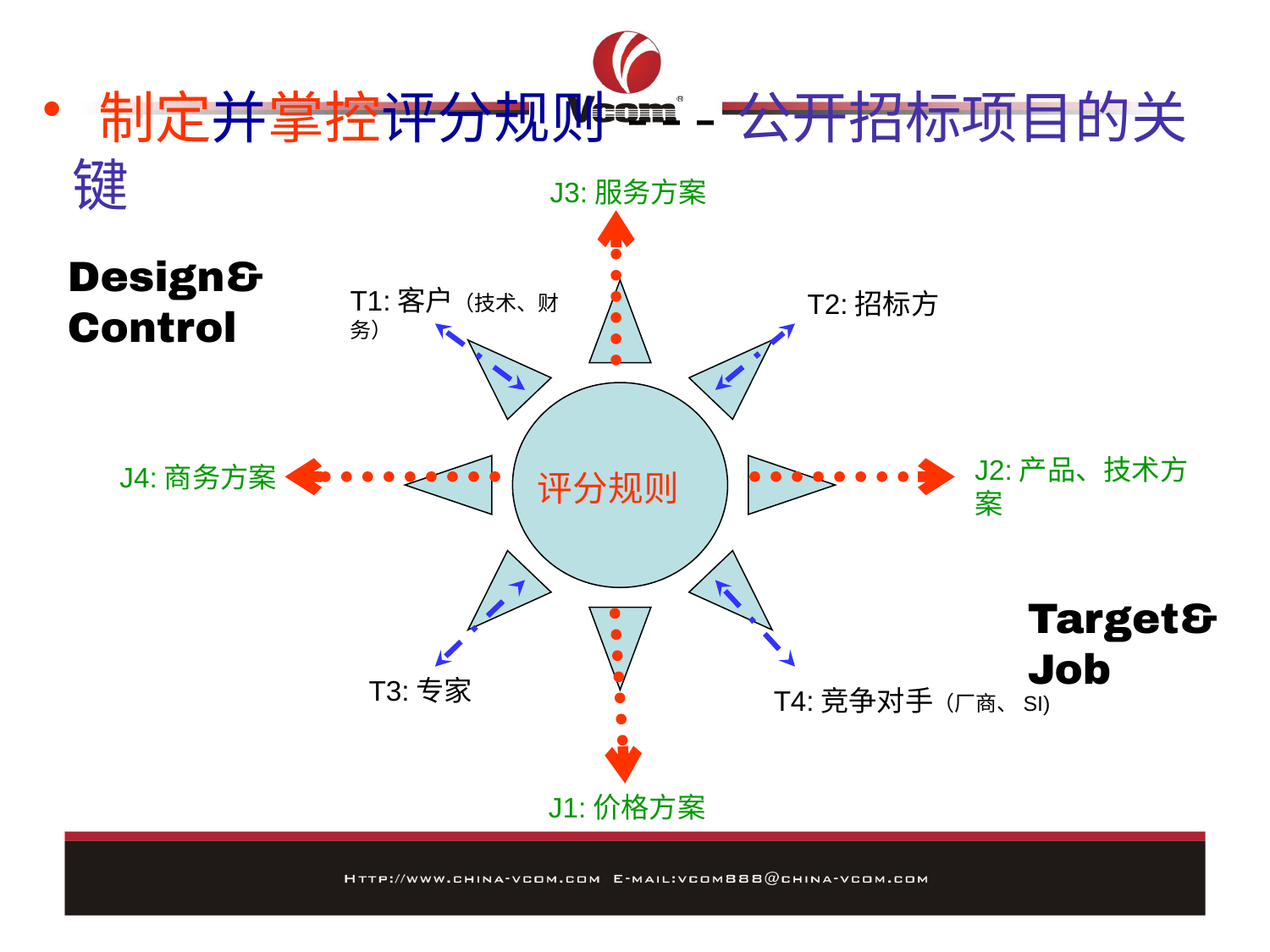

# 制定并掌控评分规则---公开招标项目的关键
J3:服务方案

Design& Control
T1:客户（技术、财务）

T2:招标方

J2:产品、技术方案
J4:商务方案
评分规则

Target& Job

T3:专家
T4:竞争对手（厂商、SI)
J1:价格方案